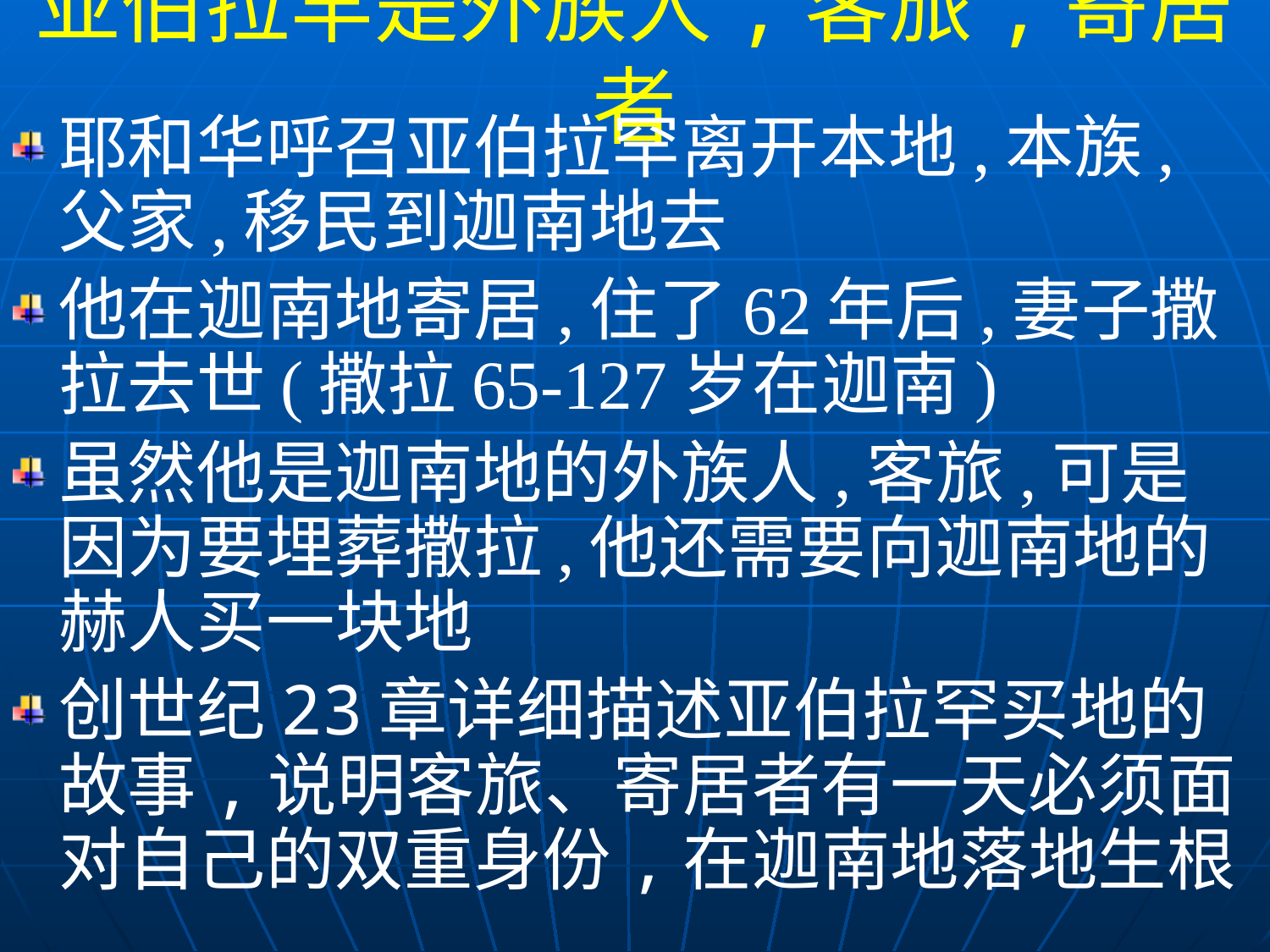

亚伯拉罕是外族人,客旅,寄居者
耶和华呼召亚伯拉罕离开本地,本族,父家,移民到迦南地去
他在迦南地寄居,住了62年后,妻子撒拉去世(撒拉65-127岁在迦南)
虽然他是迦南地的外族人,客旅,可是因为要埋葬撒拉,他还需要向迦南地的赫人买一块地
创世纪23章详细描述亚伯拉罕买地的故事,说明客旅、寄居者有一天必须面对自己的双重身份,在迦南地落地生根